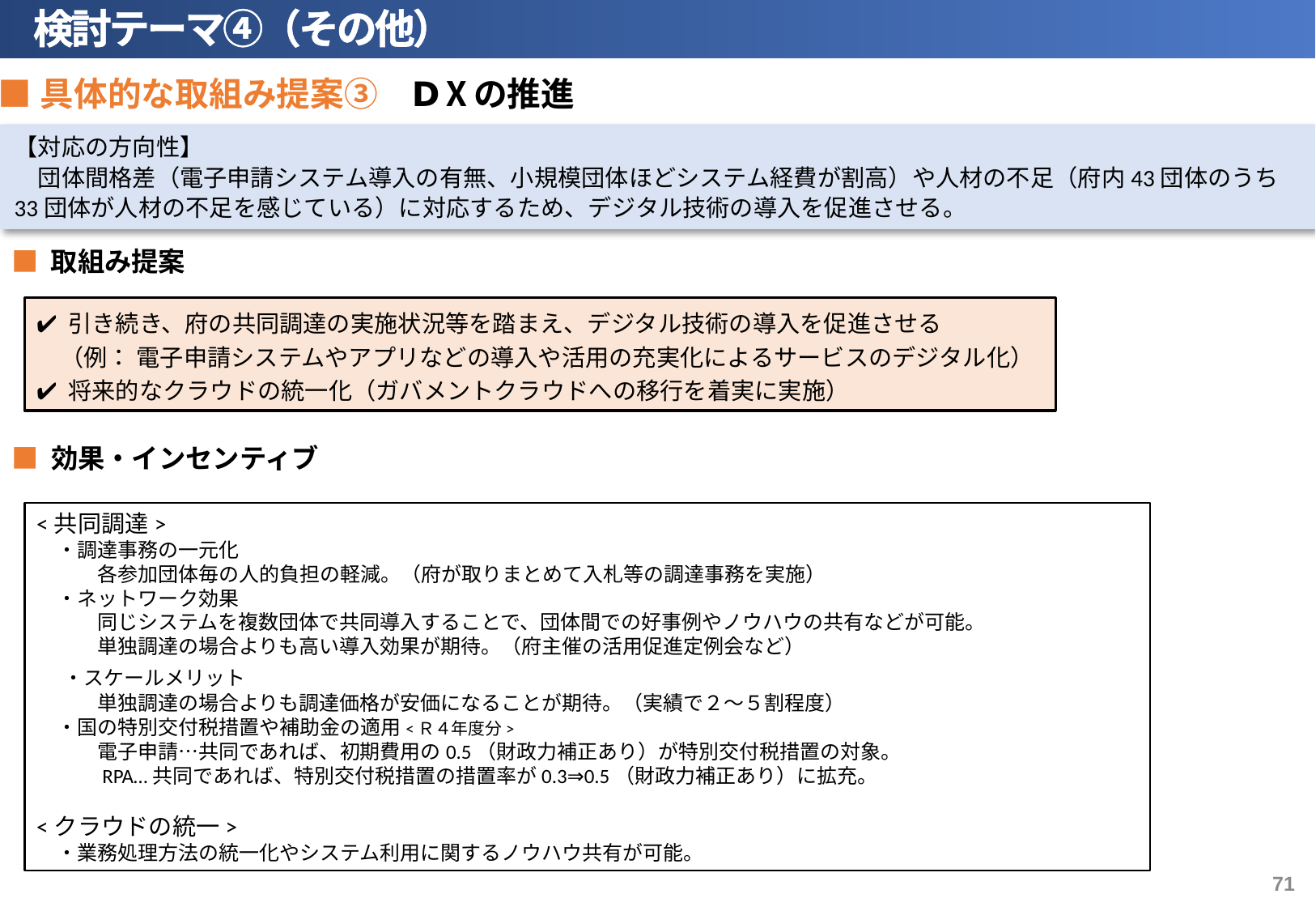

検討テーマ④（その他）

■具体的な取組み提案③　ⅮⅩの推進
【対応の方向性】
　団体間格差（電子申請システム導入の有無、小規模団体ほどシステム経費が割高）や人材の不足（府内43団体のうち33団体が人材の不足を感じている）に対応するため、デジタル技術の導入を促進させる。

■ 取組み提案
✔ 引き続き、府の共同調達の実施状況等を踏まえ、デジタル技術の導入を促進させる
　（例： 電子申請システムやアプリなどの導入や活用の充実化によるサービスのデジタル化）
✔ 将来的なクラウドの統一化（ガバメントクラウドへの移行を着実に実施）
■ 効果・インセンティブ
<共同調達>
　・調達事務の一元化
　　　各参加団体毎の人的負担の軽減。（府が取りまとめて入札等の調達事務を実施）
　・ネットワーク効果
　　　同じシステムを複数団体で共同導入することで、団体間での好事例やノウハウの共有などが可能。
　　　単独調達の場合よりも高い導入効果が期待。（府主催の活用促進定例会など）
　・スケールメリット
　　　単独調達の場合よりも調達価格が安価になることが期待。（実績で２～５割程度）
　・国の特別交付税措置や補助金の適用<Ｒ４年度分>
　　　電子申請…共同であれば、初期費用の0.5（財政力補正あり）が特別交付税措置の対象。
　　　RPA…共同であれば、特別交付税措置の措置率が0.3⇒0.5（財政力補正あり）に拡充。

<クラウドの統一>
　・業務処理方法の統一化やシステム利用に関するノウハウ共有が可能。
71